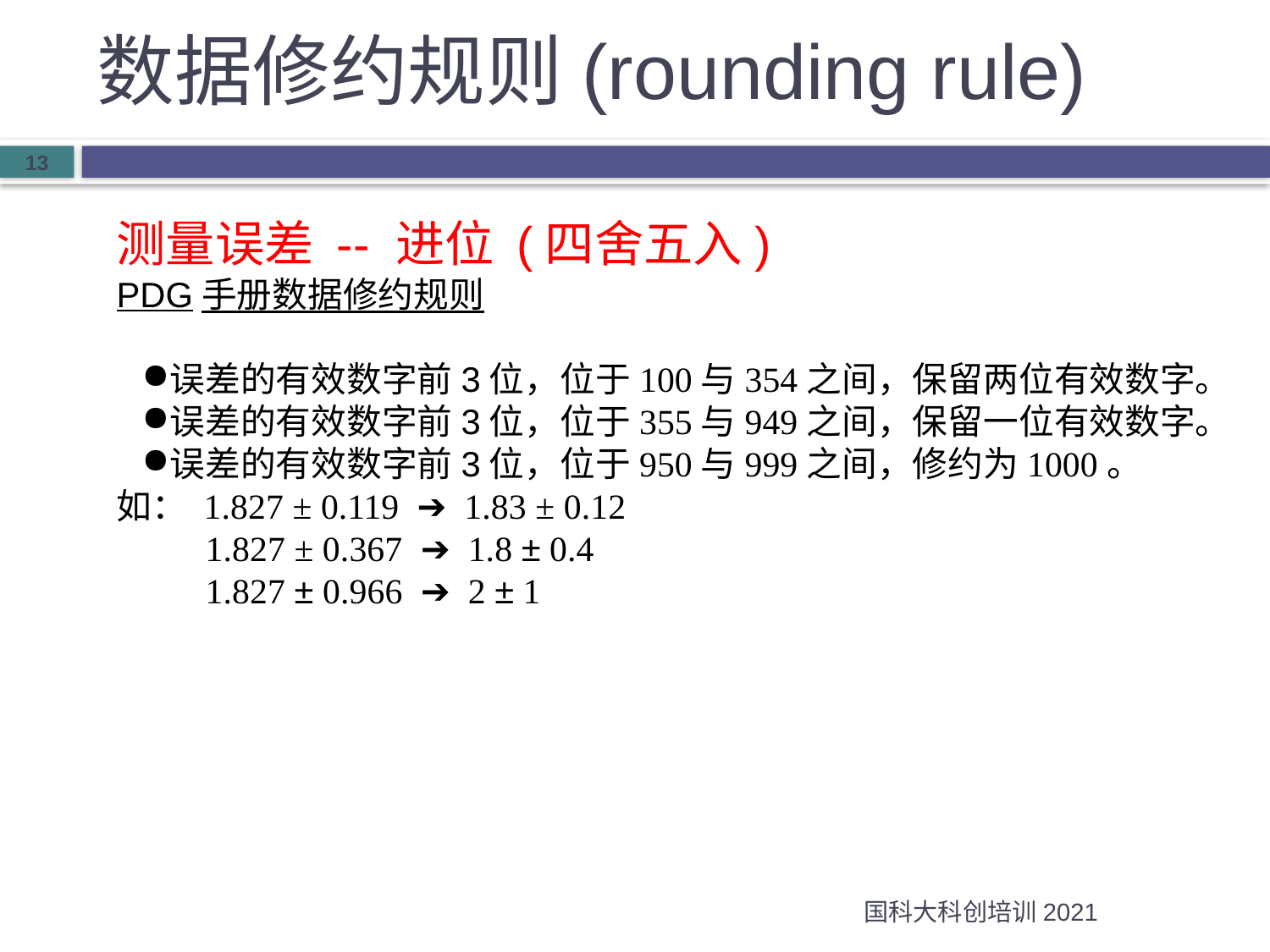

# 数据修约规则(rounding rule)
13
测量误差 -- 进位 (四舍五入)
PDG手册数据修约规则

误差的有效数字前3位，位于100与354之间，保留两位有效数字。
误差的有效数字前3位，位于355与949之间，保留一位有效数字。
误差的有效数字前3位，位于950与999之间，修约为1000。
如： 1.827 ± 0.119  ➔  1.83 ± 0.12
          1.827 ± 0.367  ➔  1.8 ± 0.4
          1.827 ± 0.966  ➔  2 ± 1
国科大科创培训2021